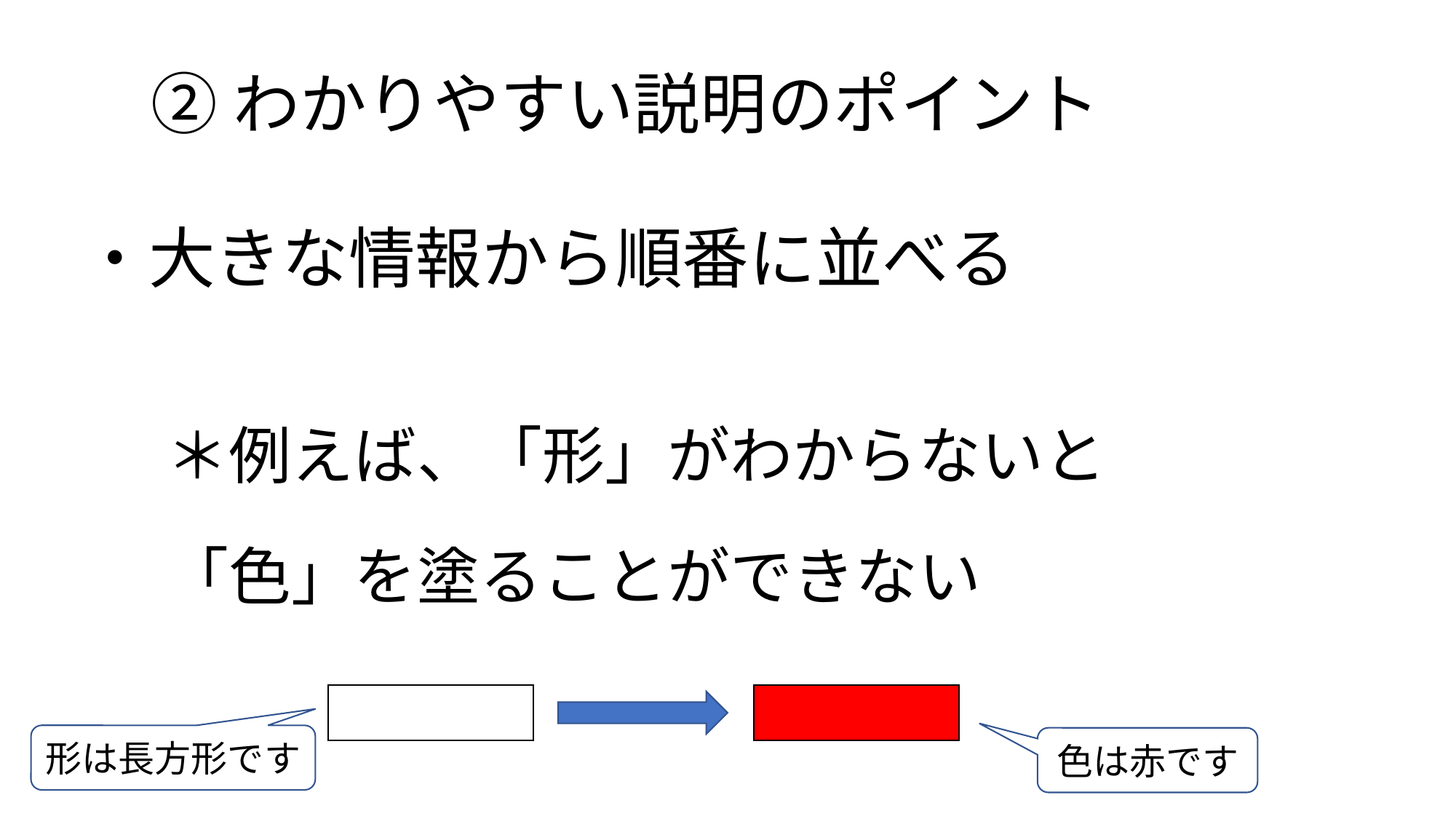

# ②わかりやすい説明のポイント
・大きな情報から順番に並べる
＊例えば、「形」がわからないと
「色」を塗ることができない

形は長方形です
色は赤です